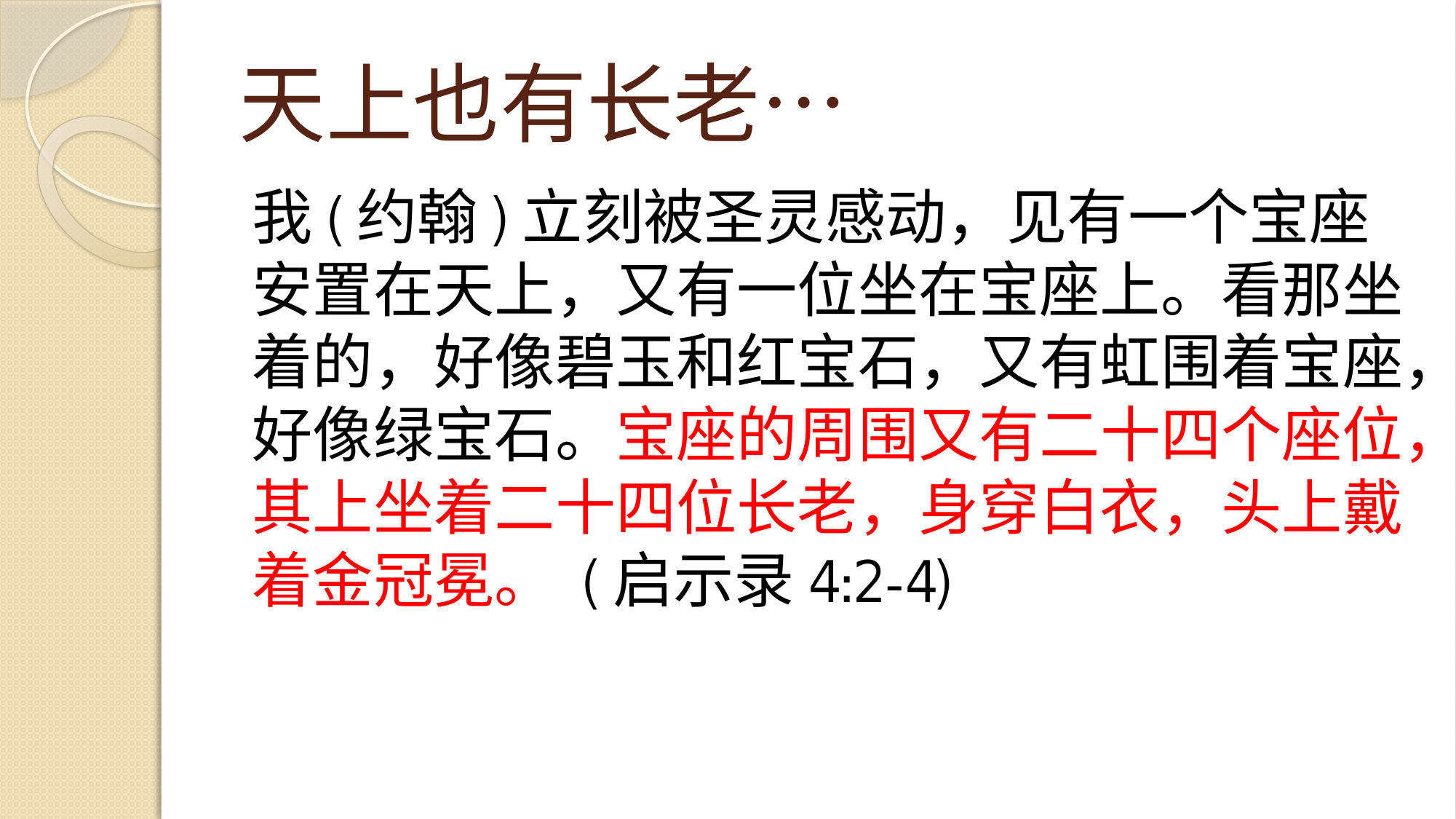

# 天上也有长老…
我(约翰)立刻被圣灵感动，见有一个宝座安置在天上，又有一位坐在宝座上。看那坐着的，好像碧玉和红宝石，又有虹围着宝座，好像绿宝石。宝座的周围又有二十四个座位，其上坐着二十四位长老，身穿白衣，头上戴着金冠冕。 (启示录4:2-4)